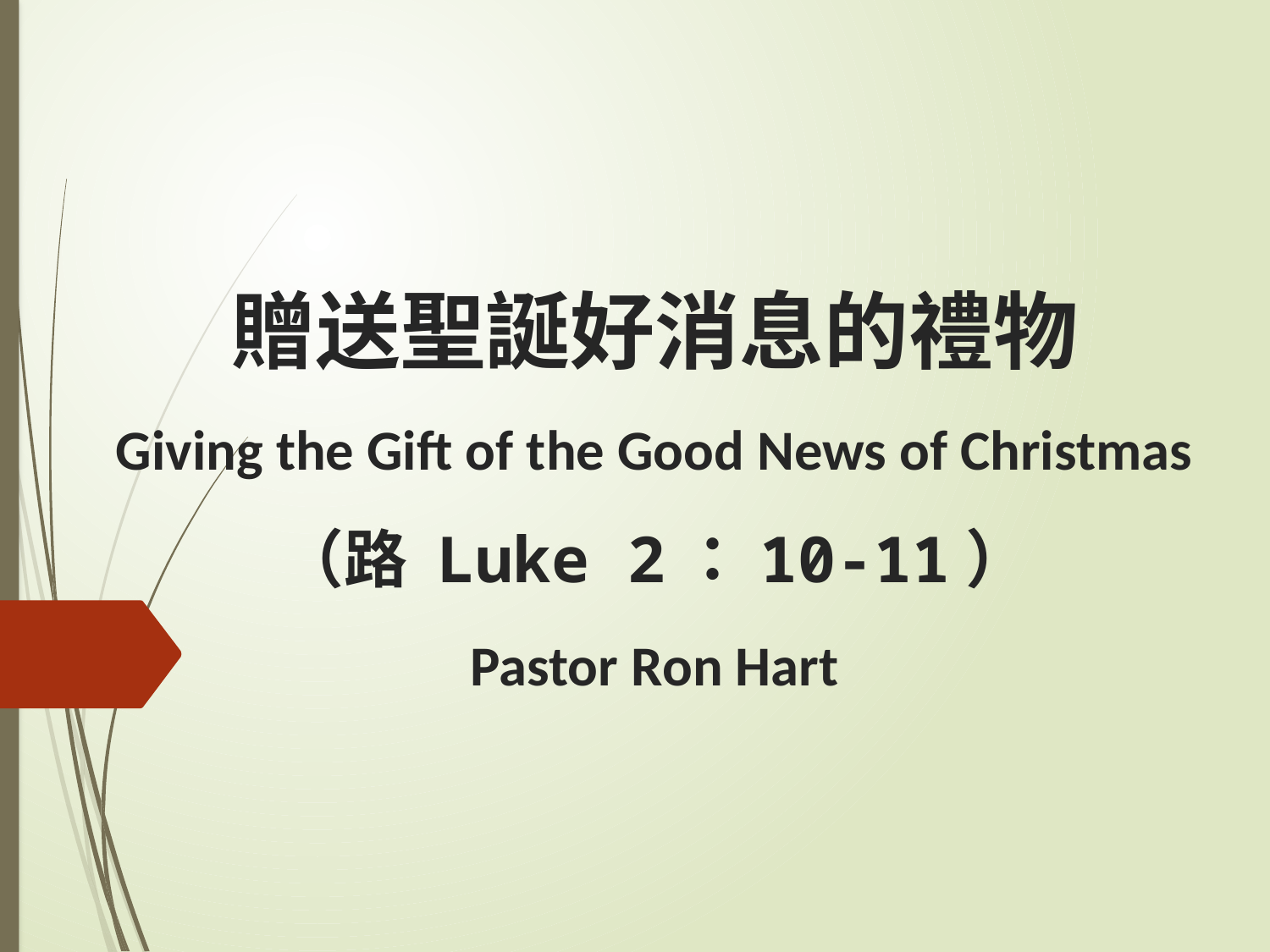

# 贈送聖誕好消息的禮物 Giving the Gift of the Good News of Christmas （路 Luke 2：10-11） Pastor Ron Hart